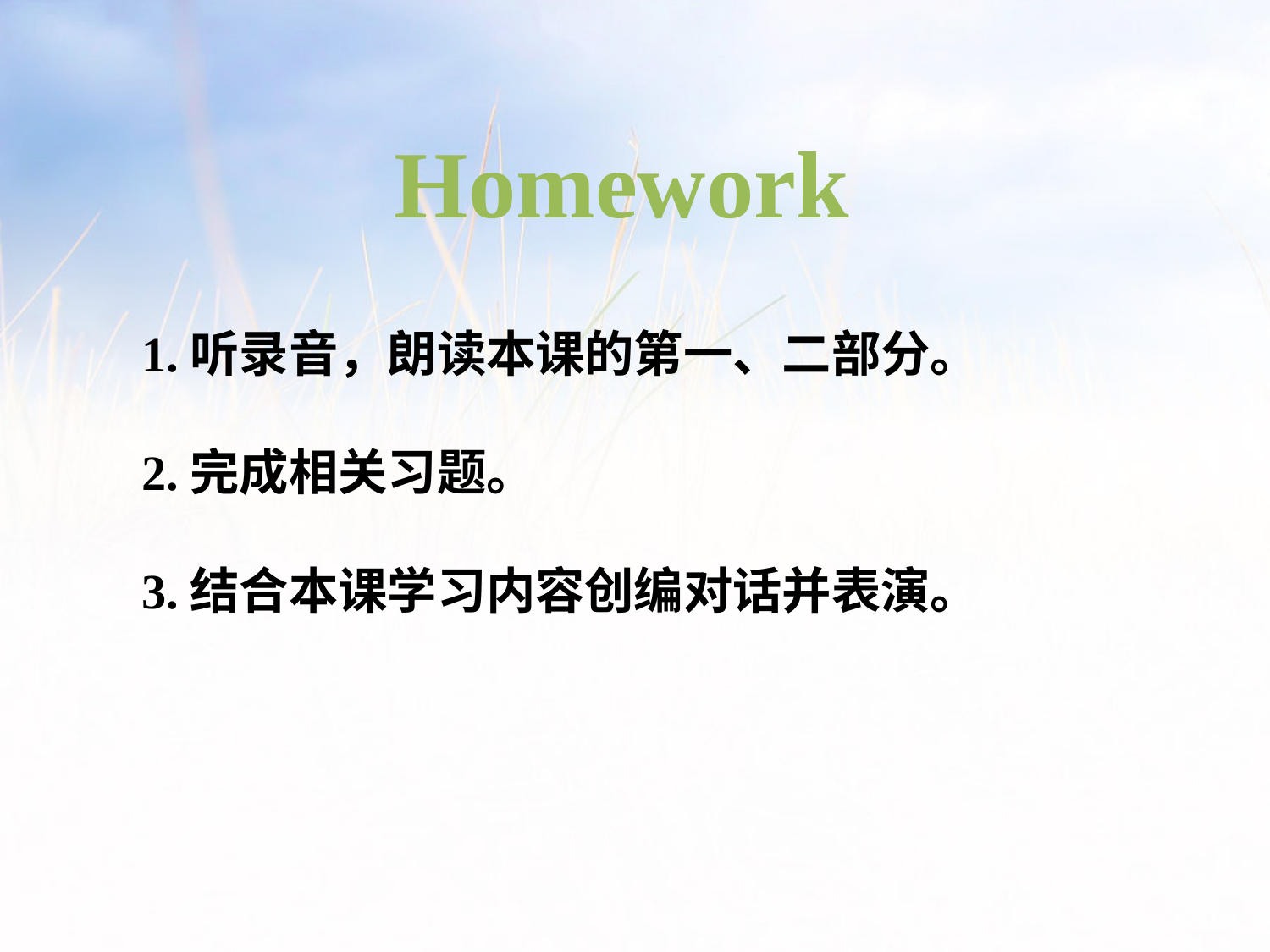

Homework
1.听录音，朗读本课的第一、二部分。

2.完成相关习题。

3.结合本课学习内容创编对话并表演。